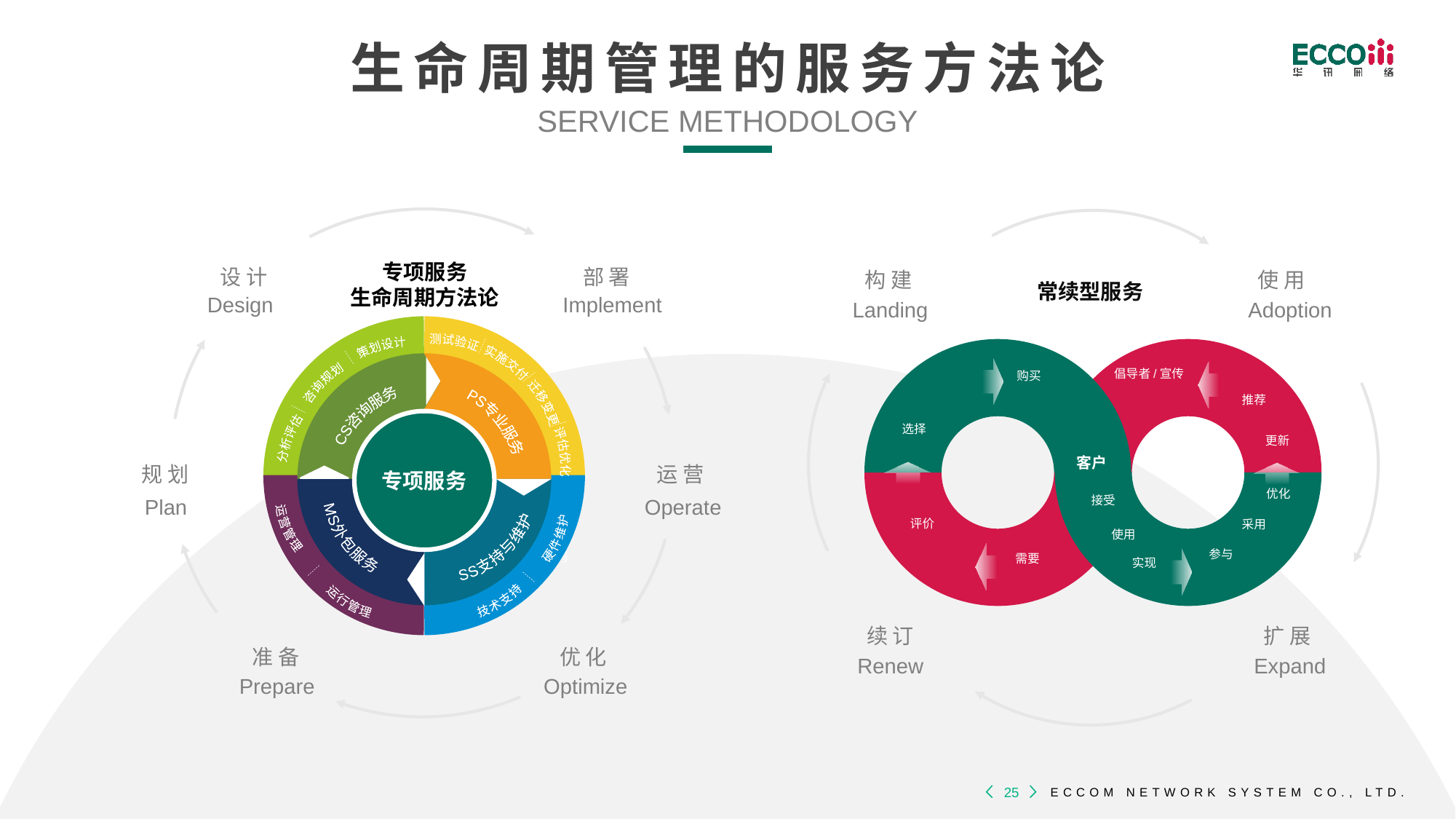

生命周期管理的服务方法论
SERVICE METHODOLOGY

专项服务
生命周期方法论
设 计
部 署

构 建
使 用
常续型服务
Design
Implement
Landing
Adoption

测试验证
策划设计

实施交付
咨询规划

迁移变更
CS咨询服务
PS专业服务

专项服务
分析评估
评估优化
MS外包服务
SS支持与维护

运营管理
硬件维护

技术支持
运行管理

倡导者/宣传
购买
倡导者/宣传
购买
推荐
选择
更新
客户
规 划
运 营
优化
接受
Plan
Operate
评价
采用
使用
参与
参与
需要
需要
实现
实现
续 订
扩 展
准 备
优 化
Renew
Expand
Prepare
Optimize